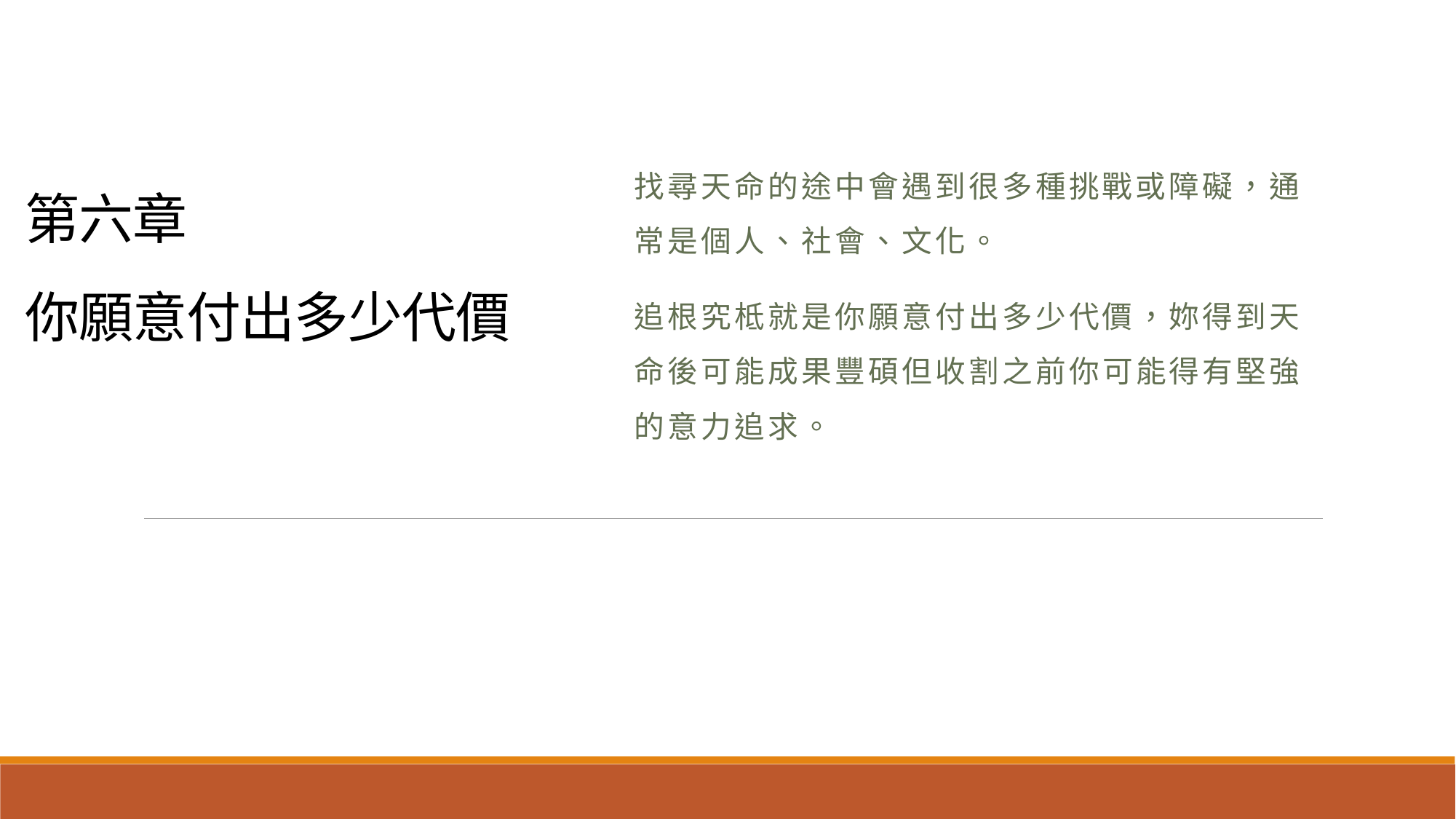

# 第六章 你願意付出多少代價
找尋天命的途中會遇到很多種挑戰或障礙，通常是個人、社會、文化。
追根究柢就是你願意付出多少代價，妳得到天命後可能成果豐碩但收割之前你可能得有堅強的意力追求。